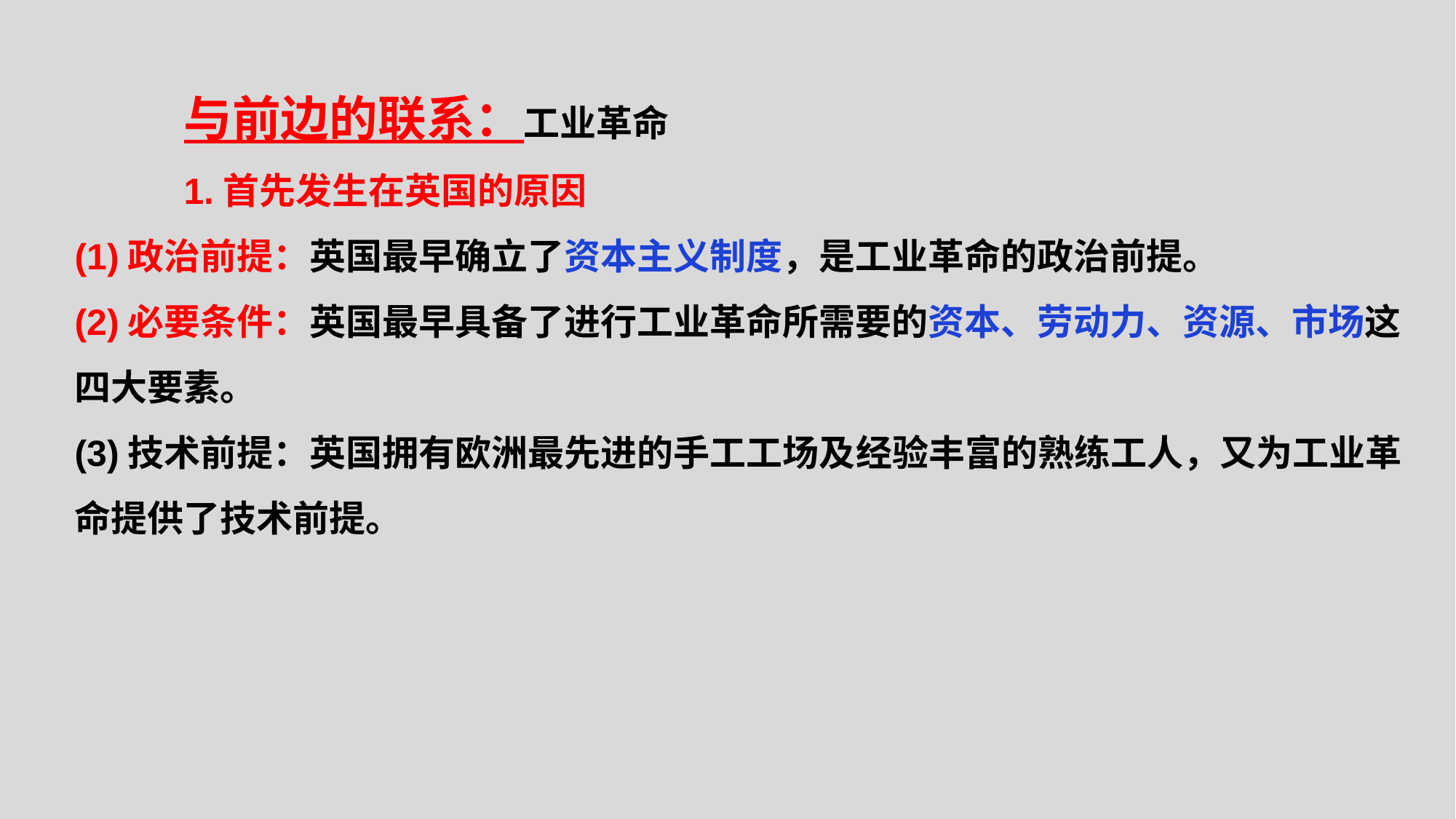

与前边的联系：工业革命
	1.首先发生在英国的原因
(1)政治前提：英国最早确立了资本主义制度，是工业革命的政治前提。
(2)必要条件：英国最早具备了进行工业革命所需要的资本、劳动力、资源、市场这四大要素。
(3)技术前提：英国拥有欧洲最先进的手工工场及经验丰富的熟练工人，又为工业革命提供了技术前提。